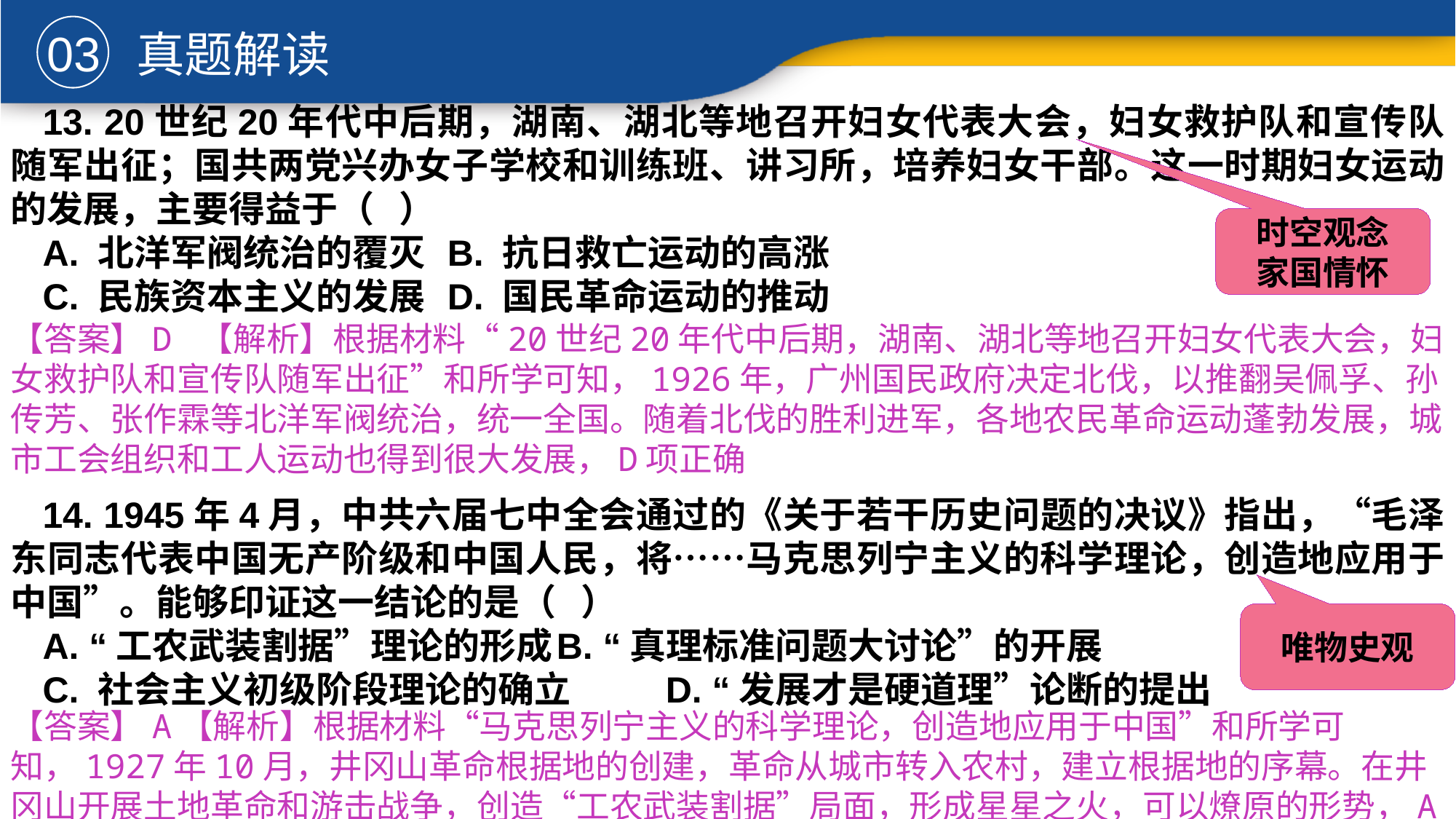

03
真题解读
13. 20世纪20年代中后期，湖南、湖北等地召开妇女代表大会，妇女救护队和宣传队随军出征；国共两党兴办女子学校和训练班、讲习所，培养妇女干部。这一时期妇女运动的发展，主要得益于（   ）
A. 北洋军阀统治的覆灭	B. 抗日救亡运动的高涨
C. 民族资本主义的发展	D. 国民革命运动的推动

14. 1945年4月，中共六届七中全会通过的《关于若干历史问题的决议》指出，“毛泽东同志代表中国无产阶级和中国人民，将……马克思列宁主义的科学理论，创造地应用于中国”。能够印证这一结论的是（   ）
A. “工农武装割据”理论的形成	B. “真理标准问题大讨论”的开展
C. 社会主义初级阶段理论的确立	D. “发展才是硬道理”论断的提出
时空观念
家国情怀
【答案】D 【解析】根据材料“20世纪20年代中后期，湖南、湖北等地召开妇女代表大会，妇女救护队和宣传队随军出征”和所学可知，1926年，广州国民政府决定北伐，以推翻吴佩孚、孙传芳、张作霖等北洋军阀统治，统一全国。随着北伐的胜利进军，各地农民革命运动蓬勃发展，城市工会组织和工人运动也得到很大发展，D项正确
唯物史观
【答案】A【解析】根据材料“马克思列宁主义的科学理论，创造地应用于中国”和所学可知，1927年10月，井冈山革命根据地的创建，革命从城市转入农村，建立根据地的序幕。在井冈山开展土地革命和游击战争，创造“工农武装割据”局面，形成星星之火，可以燎原的形势，A项正确。